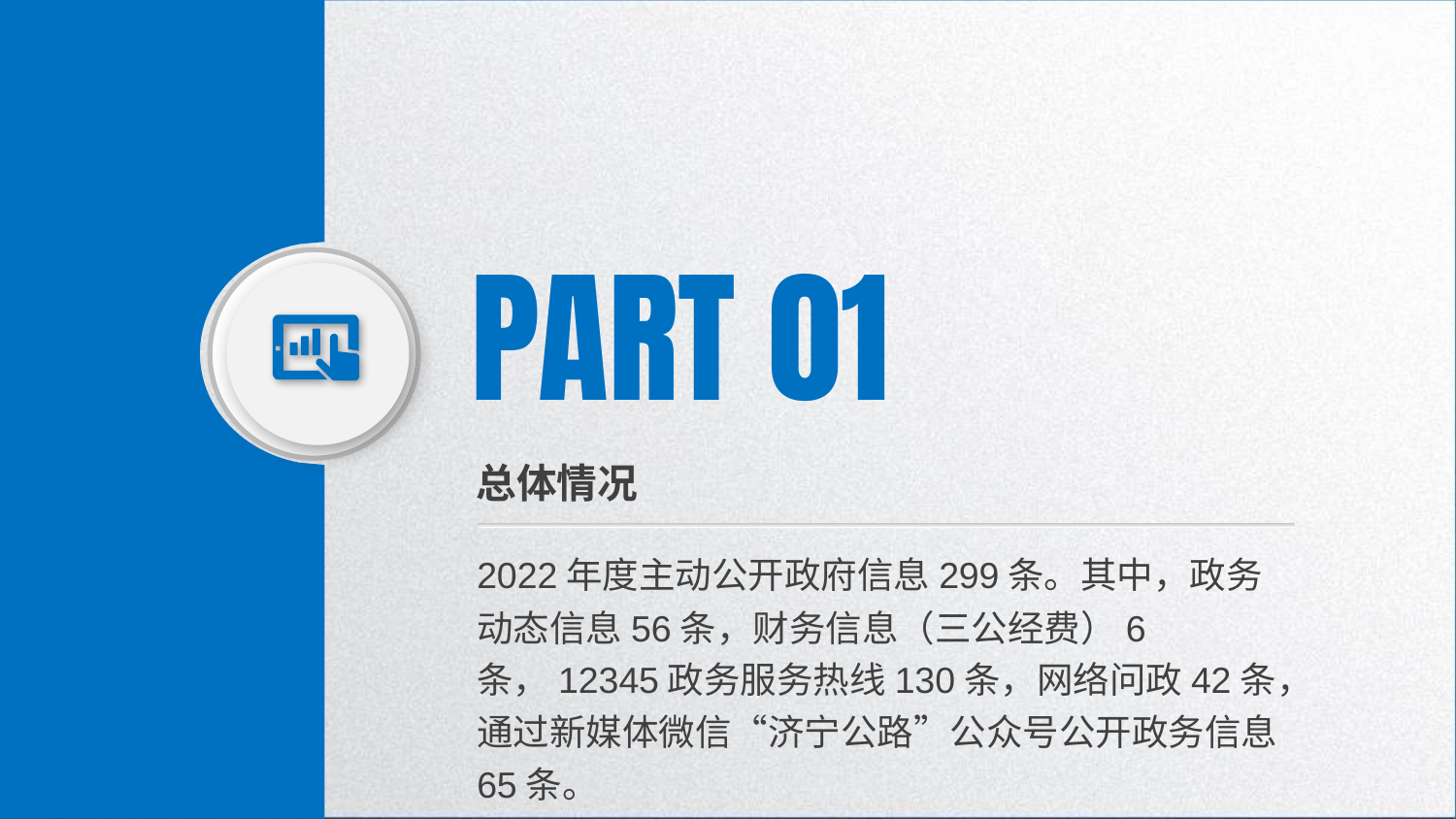

PART 01
总体情况

2022年度主动公开政府信息299条。其中，政务动态信息56条，财务信息（三公经费）6条，12345政务服务热线130条，网络问政42条，通过新媒体微信“济宁公路”公众号公开政务信息65条。